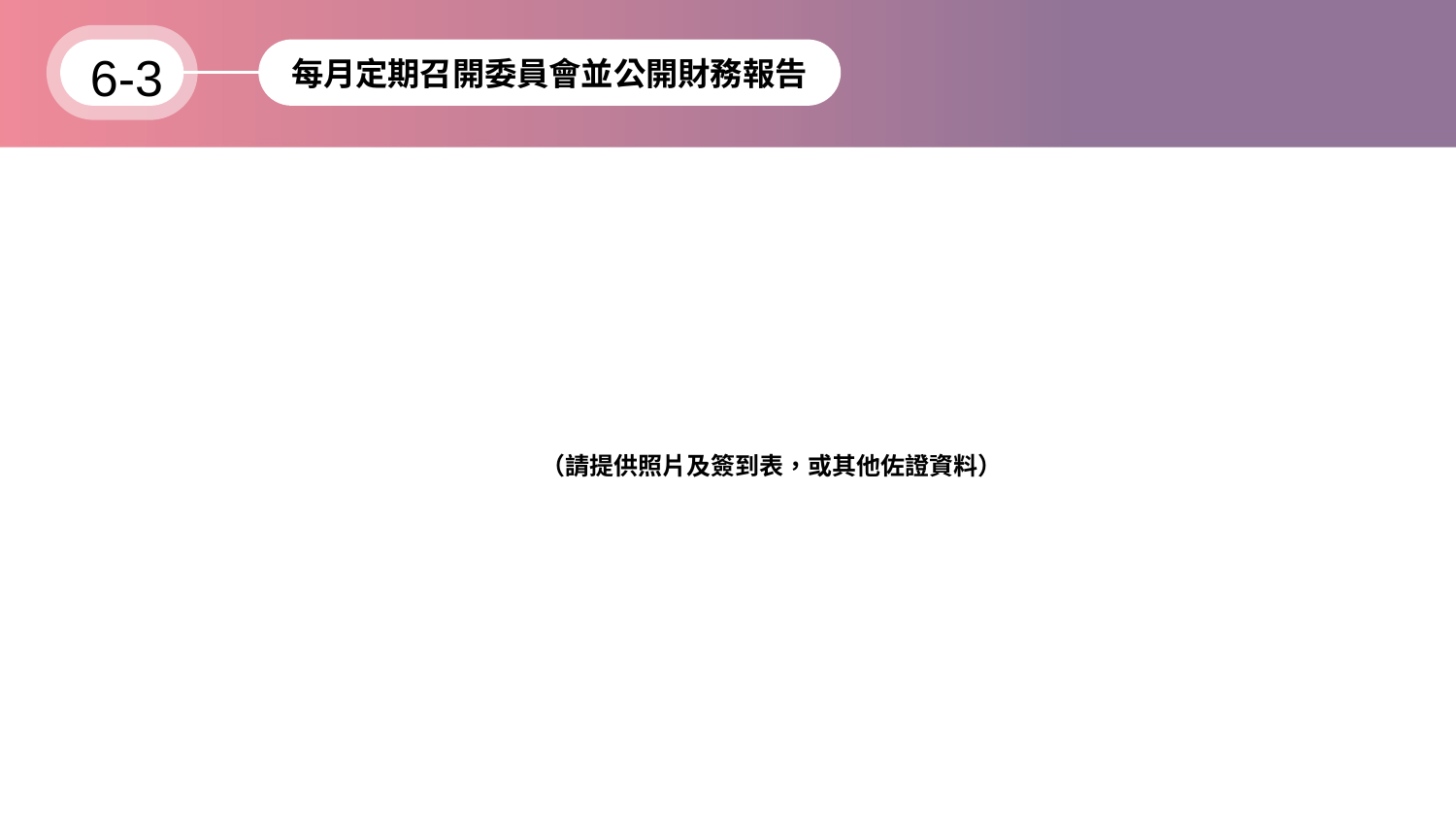

6-3

每月定期召開委員會並公開財務報告

（請提供照片及簽到表，或其他佐證資料）